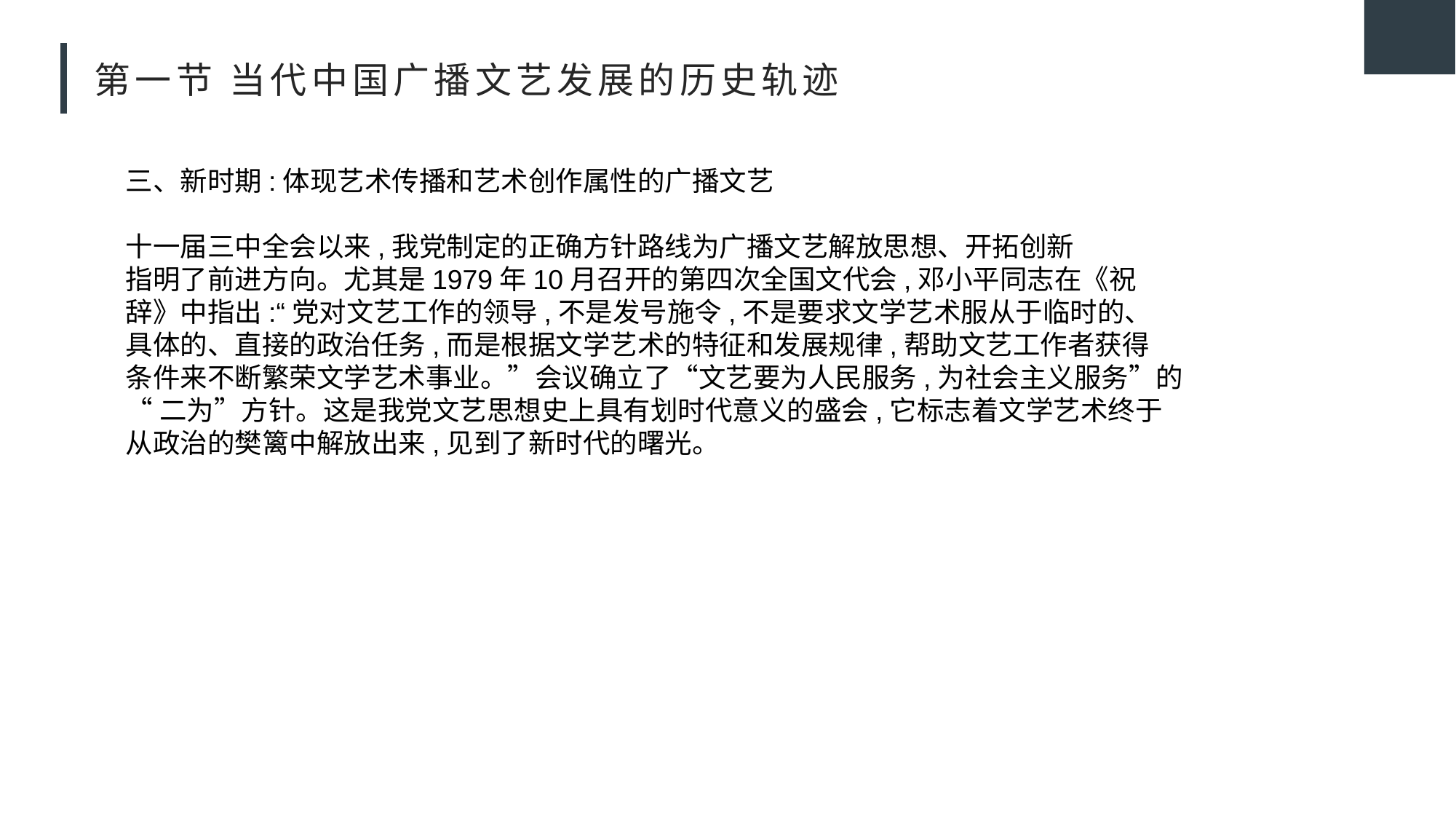

# 第一节 当代中国广播文艺发展的历史轨迹
三、新时期:体现艺术传播和艺术创作属性的广播文艺

十一届三中全会以来,我党制定的正确方针路线为广播文艺解放思想、开拓创新
指明了前进方向。尤其是1979年10月召开的第四次全国文代会,邓小平同志在《祝
辞》中指出:“党对文艺工作的领导,不是发号施令,不是要求文学艺术服从于临时的、
具体的、直接的政治任务,而是根据文学艺术的特征和发展规律,帮助文艺工作者获得
条件来不断繁荣文学艺术事业。”会议确立了“文艺要为人民服务,为社会主义服务”的
“二为”方针。这是我党文艺思想史上具有划时代意义的盛会,它标志着文学艺术终于
从政治的樊篱中解放出来,见到了新时代的曙光。